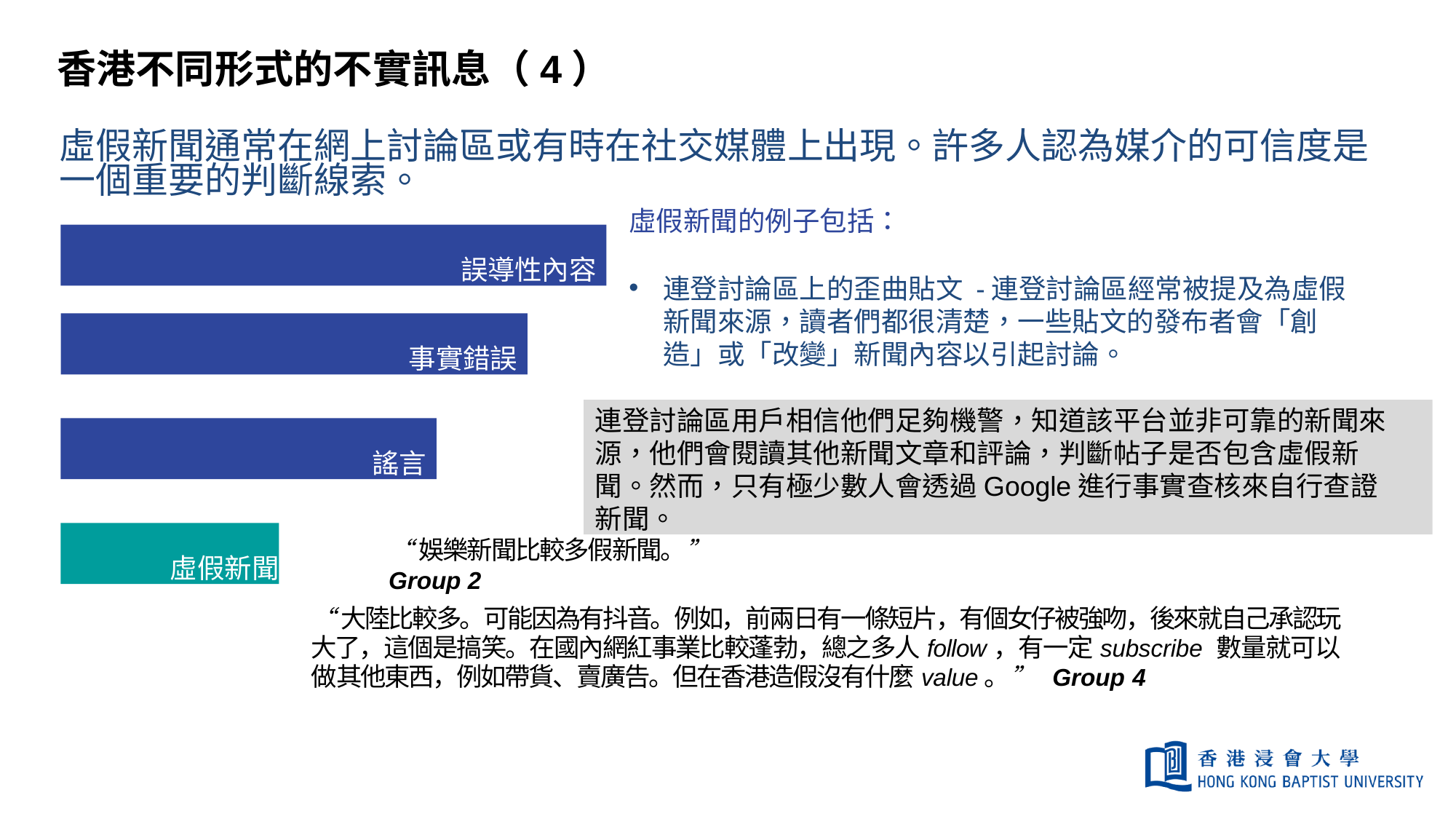

# 香港不同形式的不實訊息（4）

虛假新聞通常在網上討論區或有時在社交媒體上出現。許多人認為媒介的可信度是一個重要的判斷線索。
虛假新聞的例子包括：

連登討論區上的歪曲貼文 -連登討論區經常被提及為虛假新聞來源，讀者們都很清楚，一些貼文的發布者會「創造」或「改變」新聞內容以引起討論。
誤導性內容
事實錯誤
連登討論區用戶相信他們足夠機警，知道該平台並非可靠的新聞來源，他們會閱讀其他新聞文章和評論，判斷帖子是否包含虛假新聞。然而，只有極少數人會透過Google進行事實查核來自行查證新聞。
 謠言
虛假新聞
“娛樂新聞比較多假新聞。” Group 2
“大陸比較多。可能因為有抖音。例如，前兩日有一條短片，有個女仔被強吻，後來就自己承認玩大了，這個是搞笑。在國內網紅事業比較蓬勃，總之多人follow，有一定subscribe 數量就可以做其他東西，例如帶貨、賣廣告。但在香港造假沒有什麼value。”  Group 4